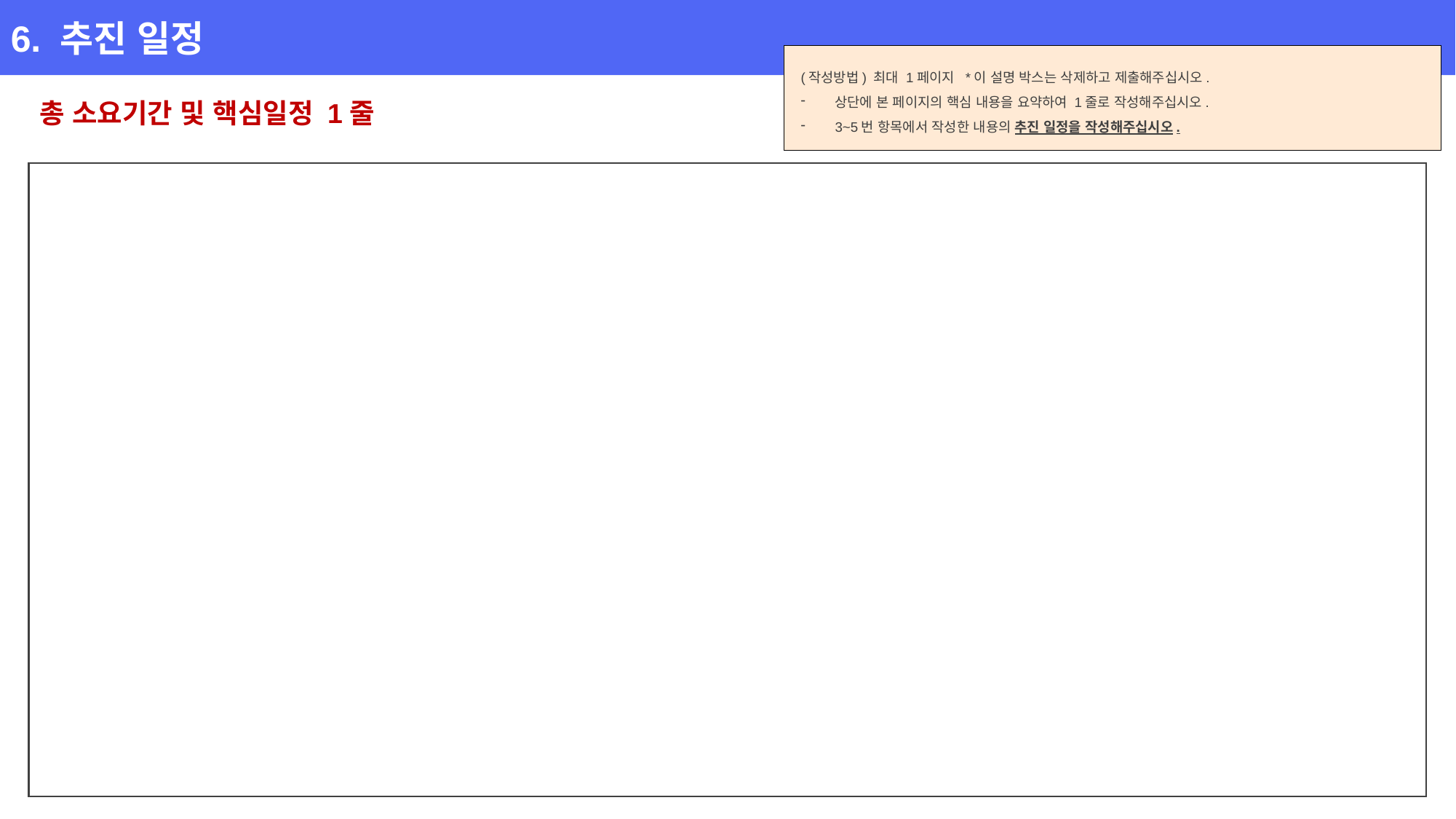

6. 추진 일정
(작성방법) 최대 1페이지  *이 설명 박스는 삭제하고 제출해주십시오.
상단에 본 페이지의 핵심 내용을 요약하여 1줄로 작성해주십시오.
3~5번 항목에서 작성한 내용의 추진 일정을 작성해주십시오.
총 소요기간 및 핵심일정 1줄